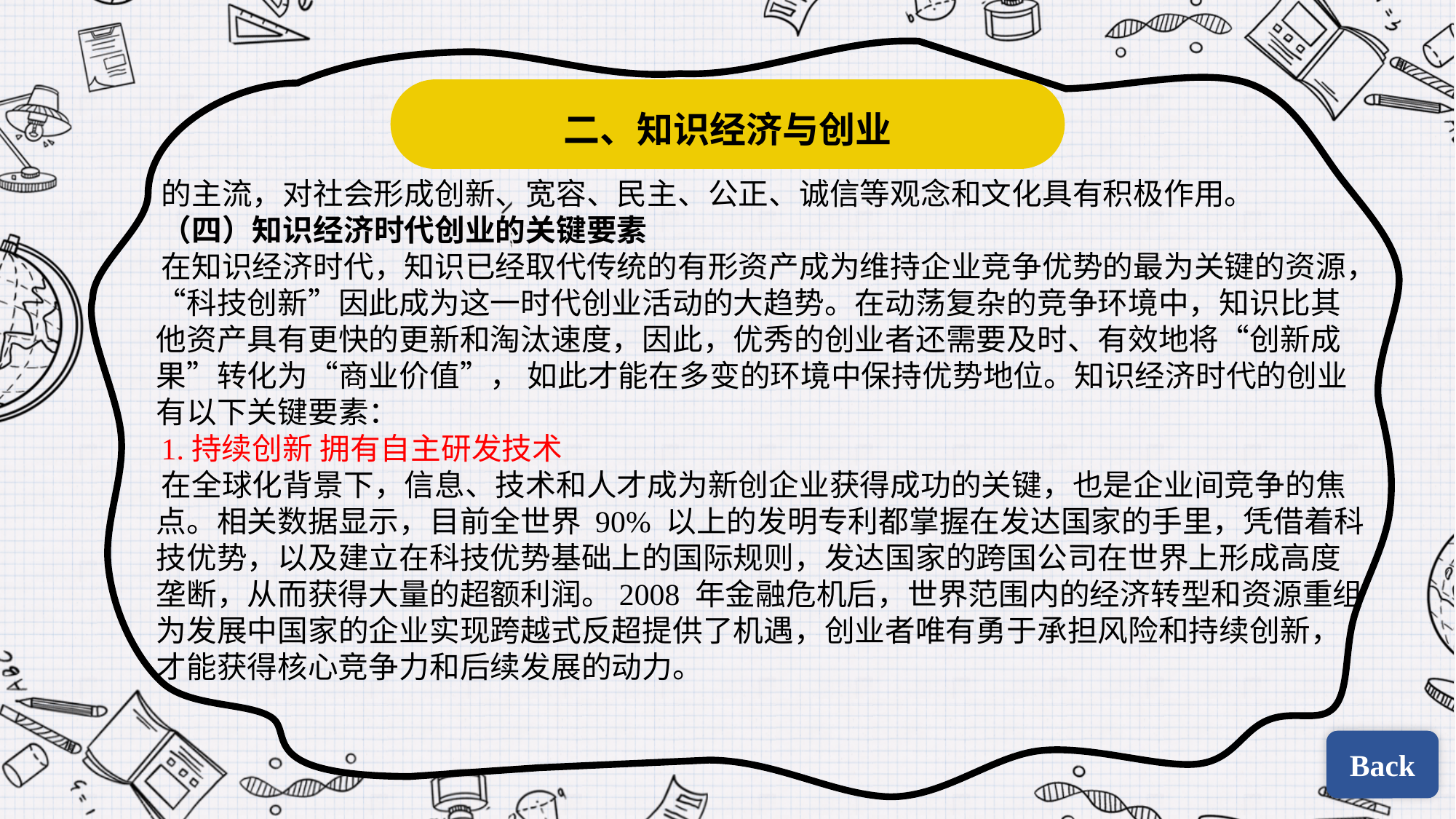

二、知识经济与创业
的主流，对社会形成创新、宽容、民主、公正、诚信等观念和文化具有积极作用。
（四）知识经济时代创业的关键要素
在知识经济时代，知识已经取代传统的有形资产成为维持企业竞争优势的最为关键的资源，“科技创新”因此成为这一时代创业活动的大趋势。在动荡复杂的竞争环境中，知识比其他资产具有更快的更新和淘汰速度，因此，优秀的创业者还需要及时、有效地将“创新成果”转化为“商业价值”， 如此才能在多变的环境中保持优势地位。知识经济时代的创业有以下关键要素：
1.持续创新 拥有自主研发技术
在全球化背景下，信息、技术和人才成为新创企业获得成功的关键，也是企业间竞争的焦点。相关数据显示，目前全世界 90% 以上的发明专利都掌握在发达国家的手里，凭借着科技优势，以及建立在科技优势基础上的国际规则，发达国家的跨国公司在世界上形成高度垄断，从而获得大量的超额利润。2008 年金融危机后，世界范围内的经济转型和资源重组为发展中国家的企业实现跨越式反超提供了机遇，创业者唯有勇于承担风险和持续创新，才能获得核心竞争力和后续发展的动力。
vvvvvv

Back